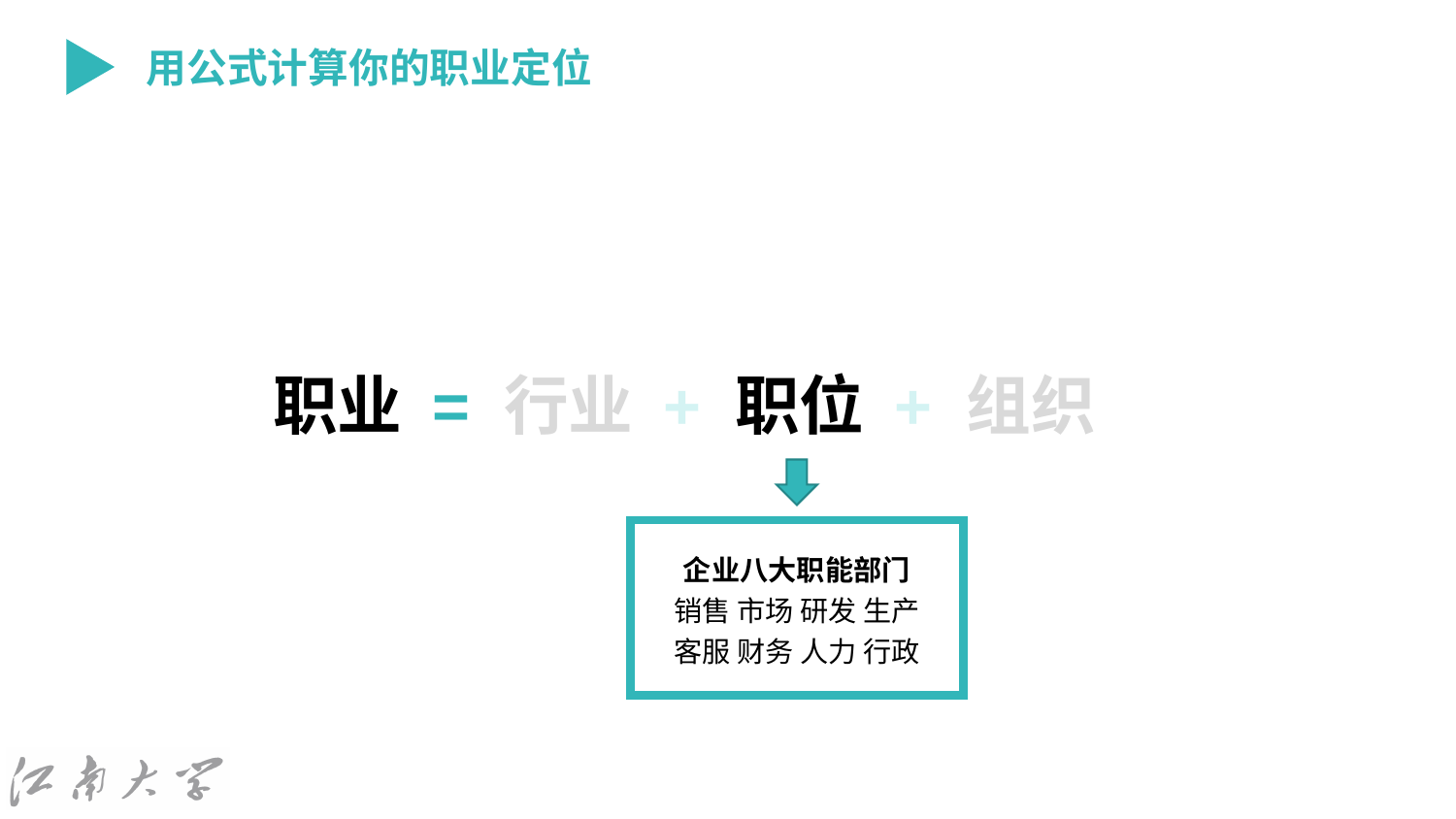

用公式计算你的职业定位

职业 = 行业 + 职位 + 组织

企业八大职能部门
销售 市场 研发 生产
客服 财务 人力 行政